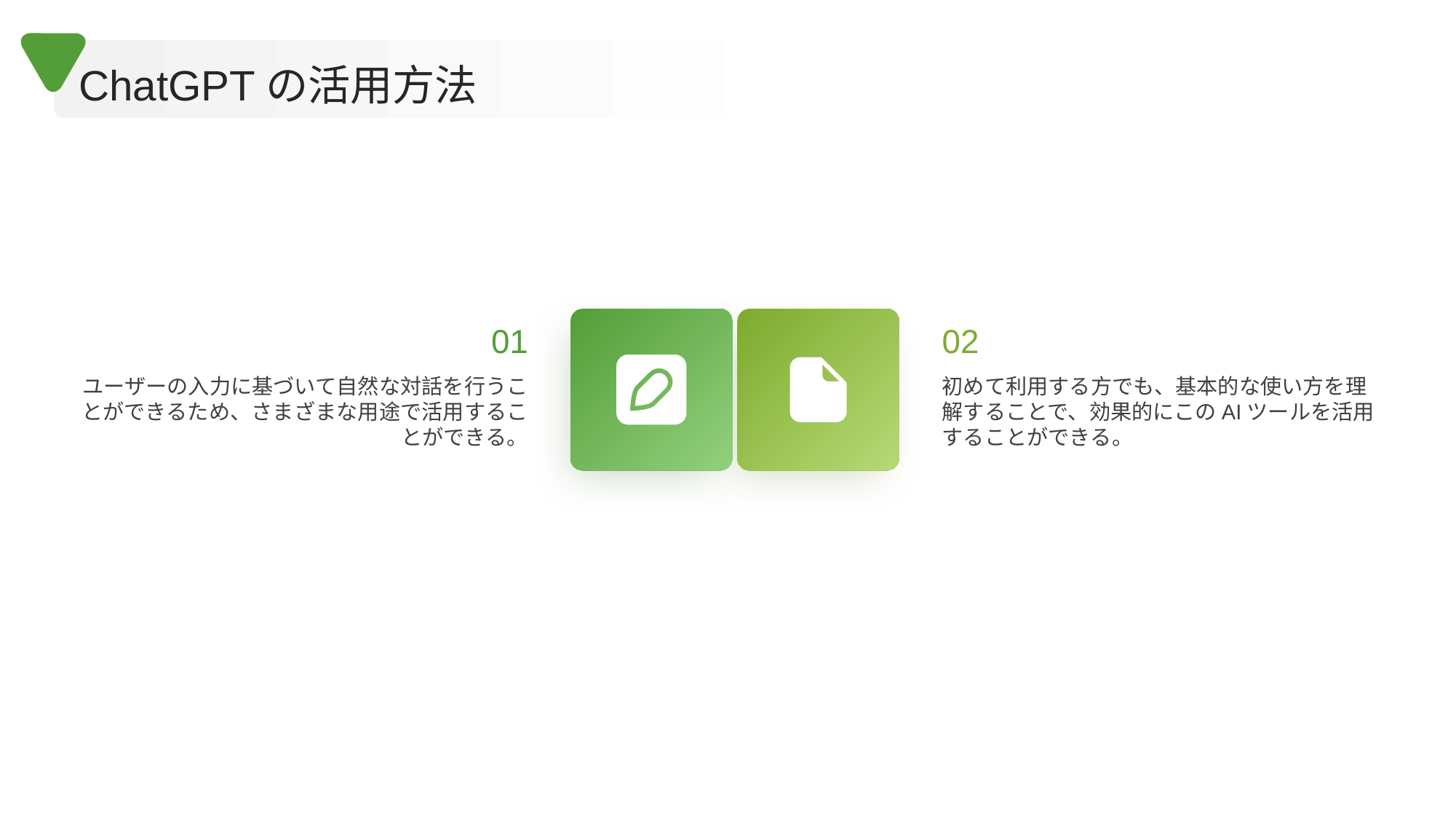

ChatGPTの活用方法
01
02

ユーザーの入力に基づいて自然な対話を行うことができるため、さまざまな用途で活用することができる。
初めて利用する方でも、基本的な使い方を理解することで、効果的にこのAIツールを活用することができる。